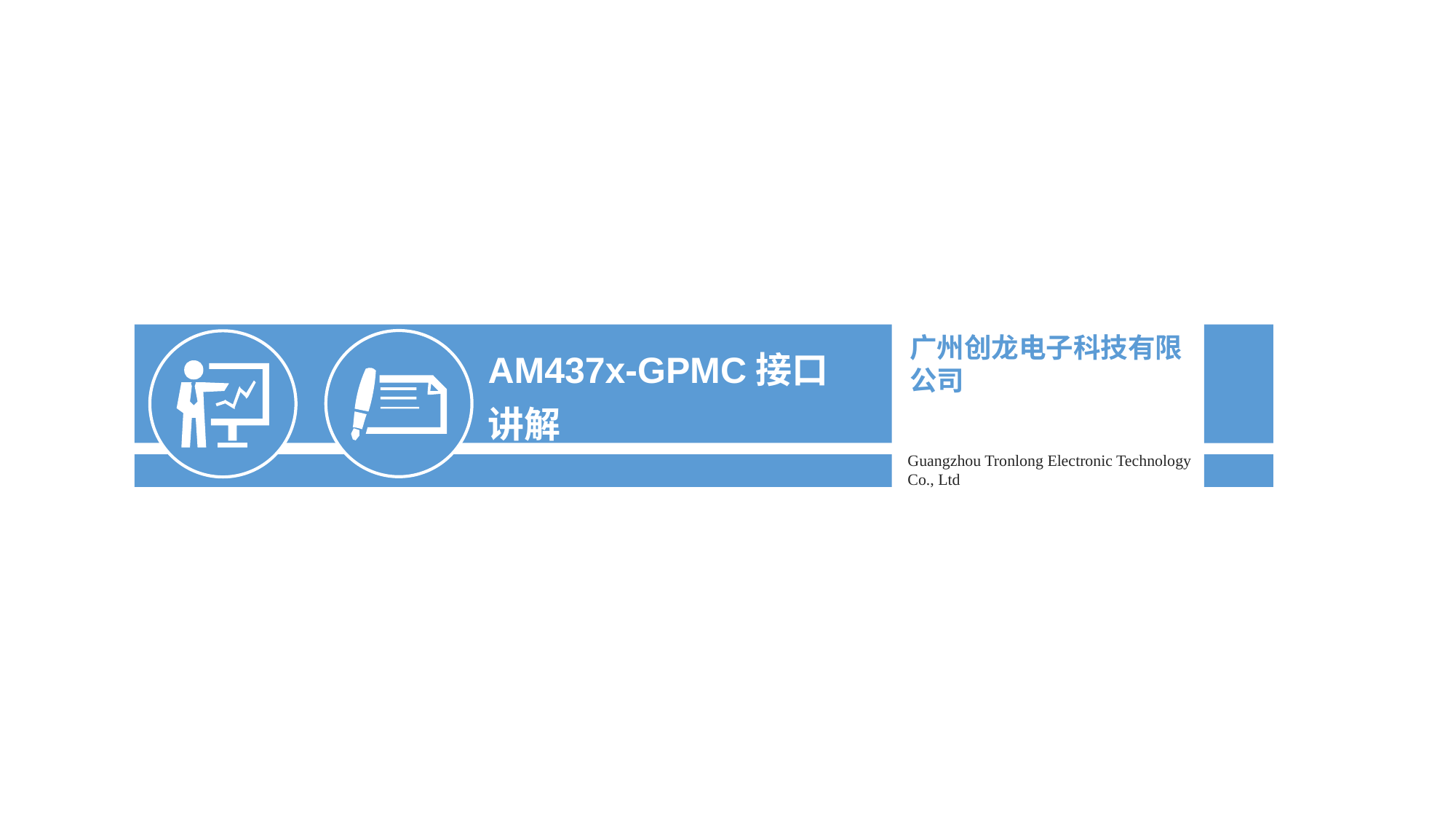

AM437x-GPMC接口
讲解

广州创龙电子科技有限公司

Guangzhou Tronlong Electronic Technology Co., Ltd